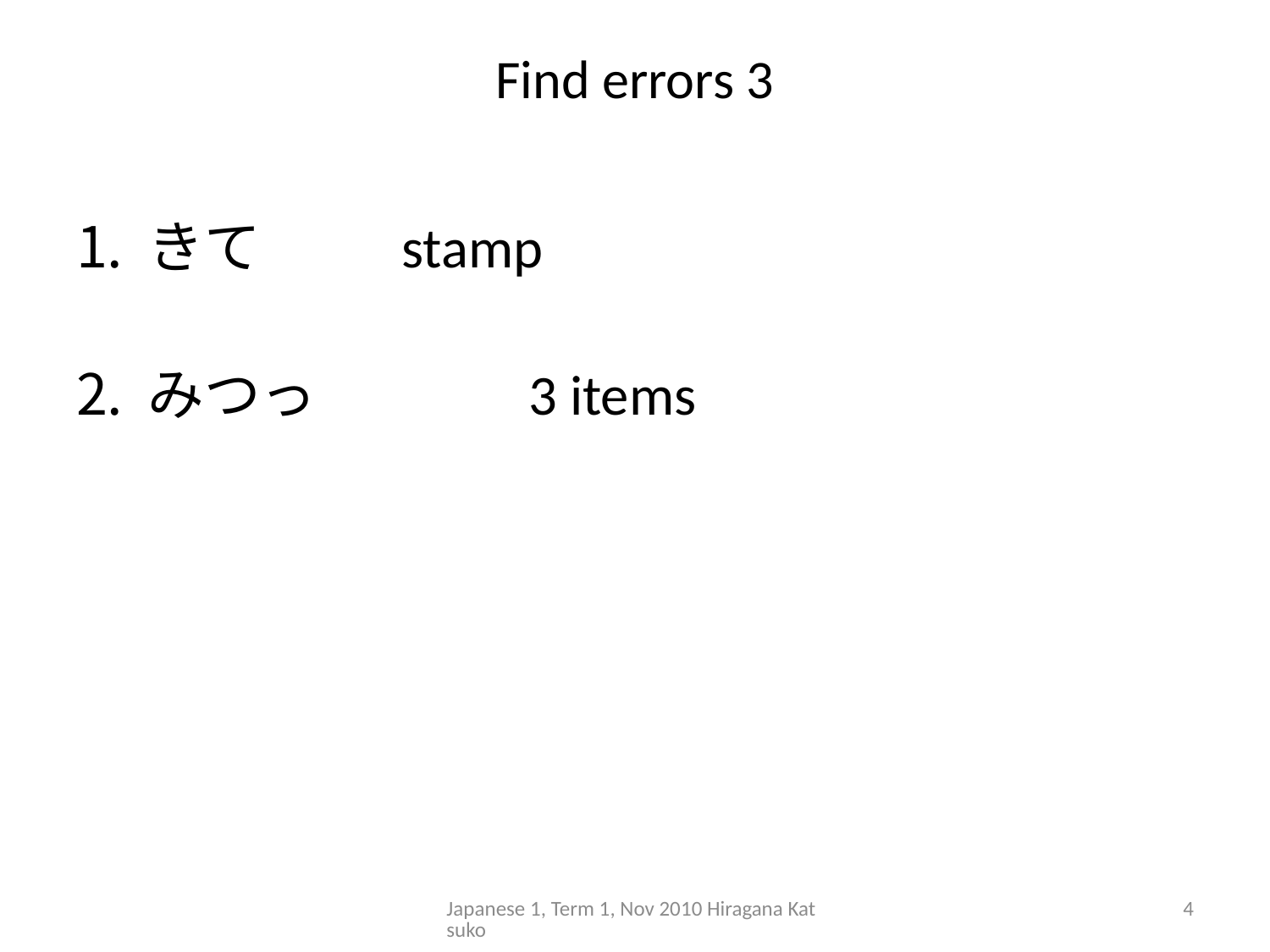

# Find errors 3
きて		stamp
みつっ		3 items
Japanese 1, Term 1, Nov 2010 Hiragana Katsuko
4